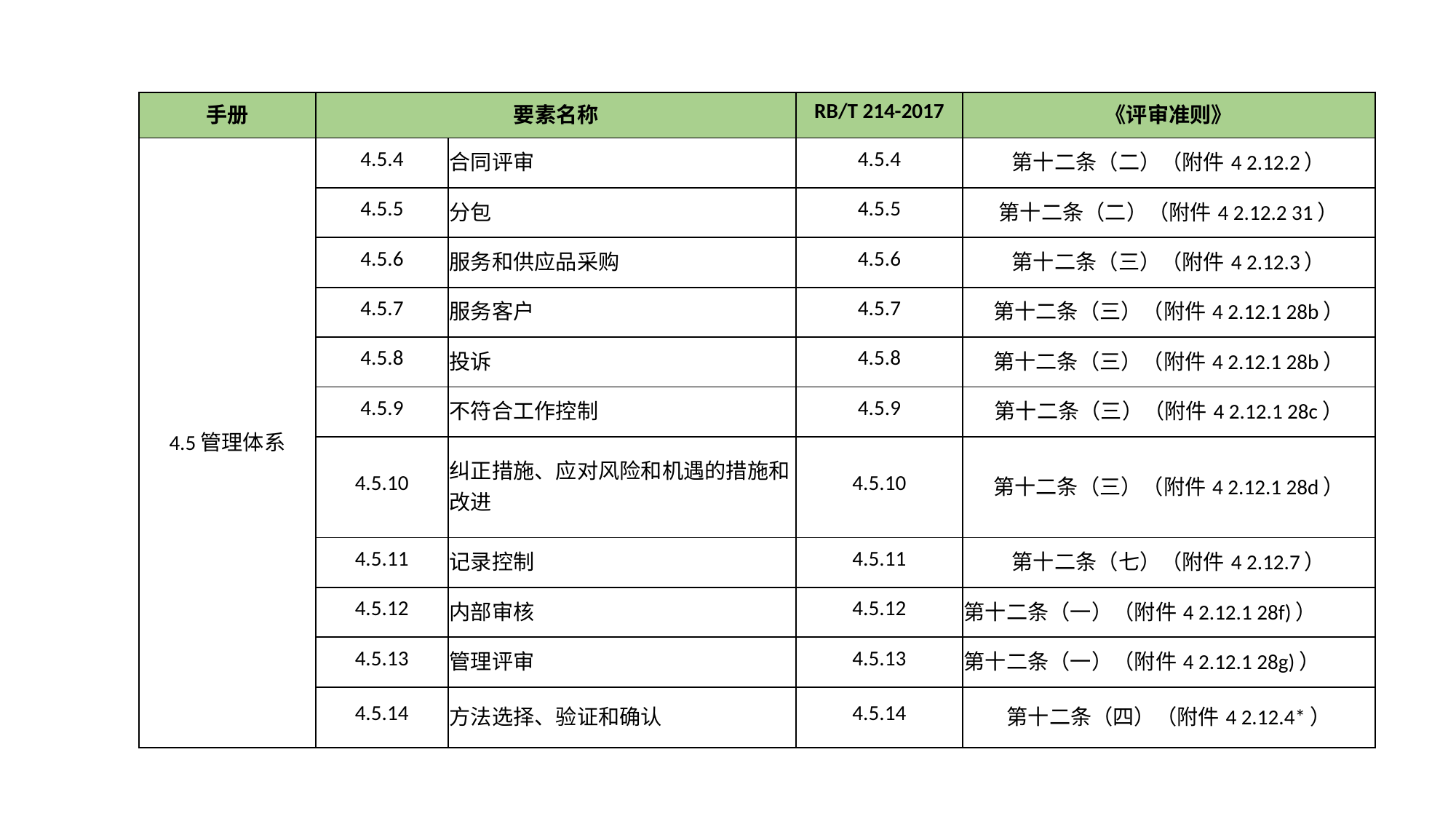

| 手册 | 要素名称 |  | RB/T 214-2017 | 《评审准则》 |
| --- | --- | --- | --- | --- |
| 4.5管理体系 | 4.5.4 | 合同评审 | 4.5.4 | 第十二条（二）（附件4 2.12.2） |
|  | 4.5.5 | 分包 | 4.5.5 | 第十二条（二）（附件4 2.12.2 31） |
|  | 4.5.6 | 服务和供应品采购 | 4.5.6 | 第十二条（三）（附件4 2.12.3） |
|  | 4.5.7 | 服务客户 | 4.5.7 | 第十二条（三）（附件4 2.12.1 28b） |
|  | 4.5.8 | 投诉 | 4.5.8 | 第十二条（三）（附件4 2.12.1 28b） |
|  | 4.5.9 | 不符合工作控制 | 4.5.9 | 第十二条（三）（附件4 2.12.1 28c） |
|  | 4.5.10 | 纠正措施、应对风险和机遇的措施和改进 | 4.5.10 | 第十二条（三）（附件4 2.12.1 28d） |
|  | 4.5.11 | 记录控制 | 4.5.11 | 第十二条（七）（附件4 2.12.7） |
|  | 4.5.12 | 内部审核 | 4.5.12 | 第十二条（一）（附件4 2.12.1 28f)） |
|  | 4.5.13 | 管理评审 | 4.5.13 | 第十二条（一）（附件4 2.12.1 28g)） |
|  | 4.5.14 | 方法选择、验证和确认 | 4.5.14 | 第十二条（四）（附件4 2.12.4\*） |